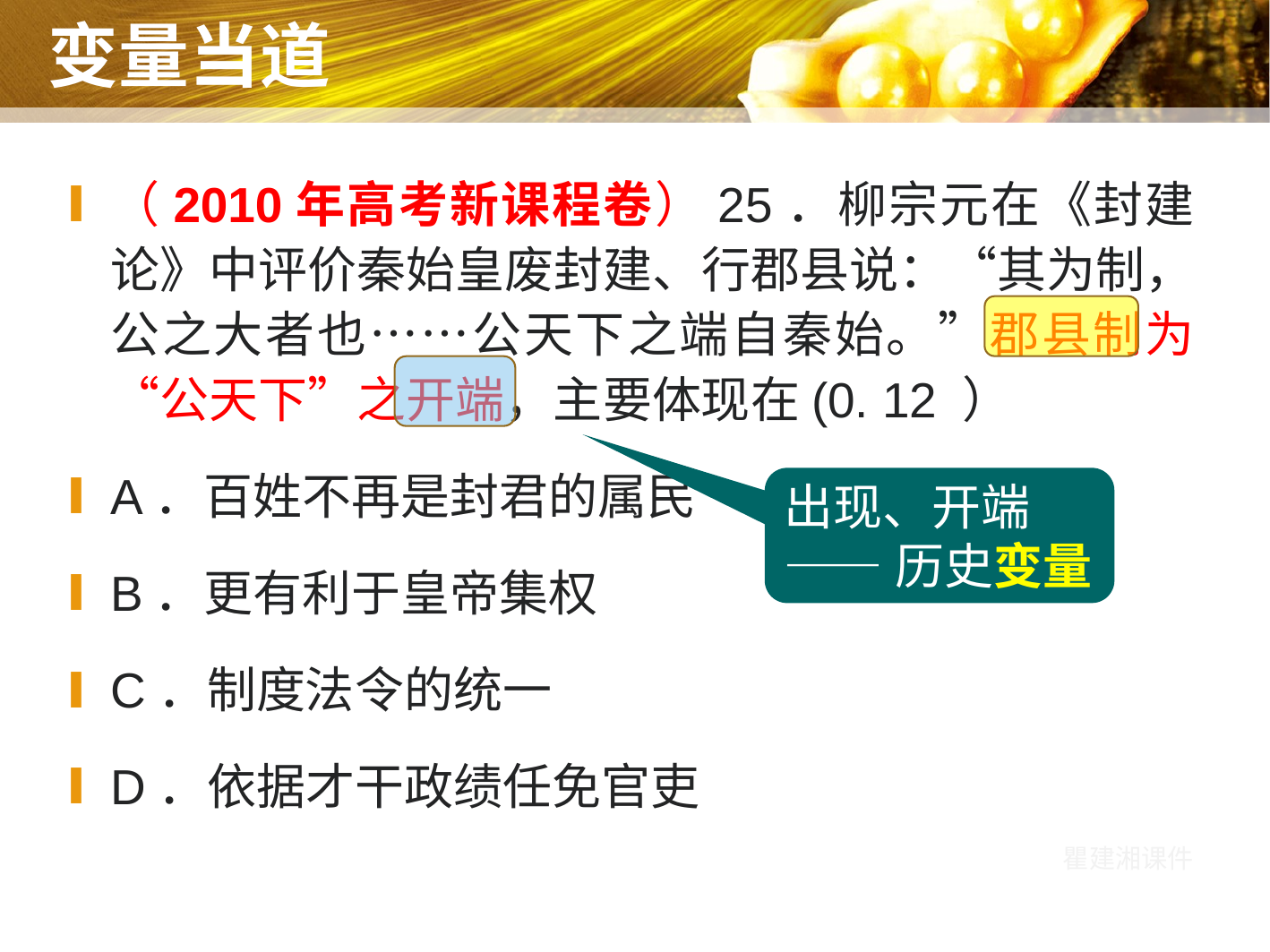

# 变量当道
（2010年高考新课程卷）25．柳宗元在《封建论》中评价秦始皇废封建、行郡县说：“其为制，公之大者也……公天下之端自秦始。”郡县制为“公天下”之开端，主要体现在(0. 12 ）
A．百姓不再是封君的属民
B．更有利于皇帝集权
C．制度法令的统一
D．依据才干政绩任免官吏

出现、开端
——历史变量